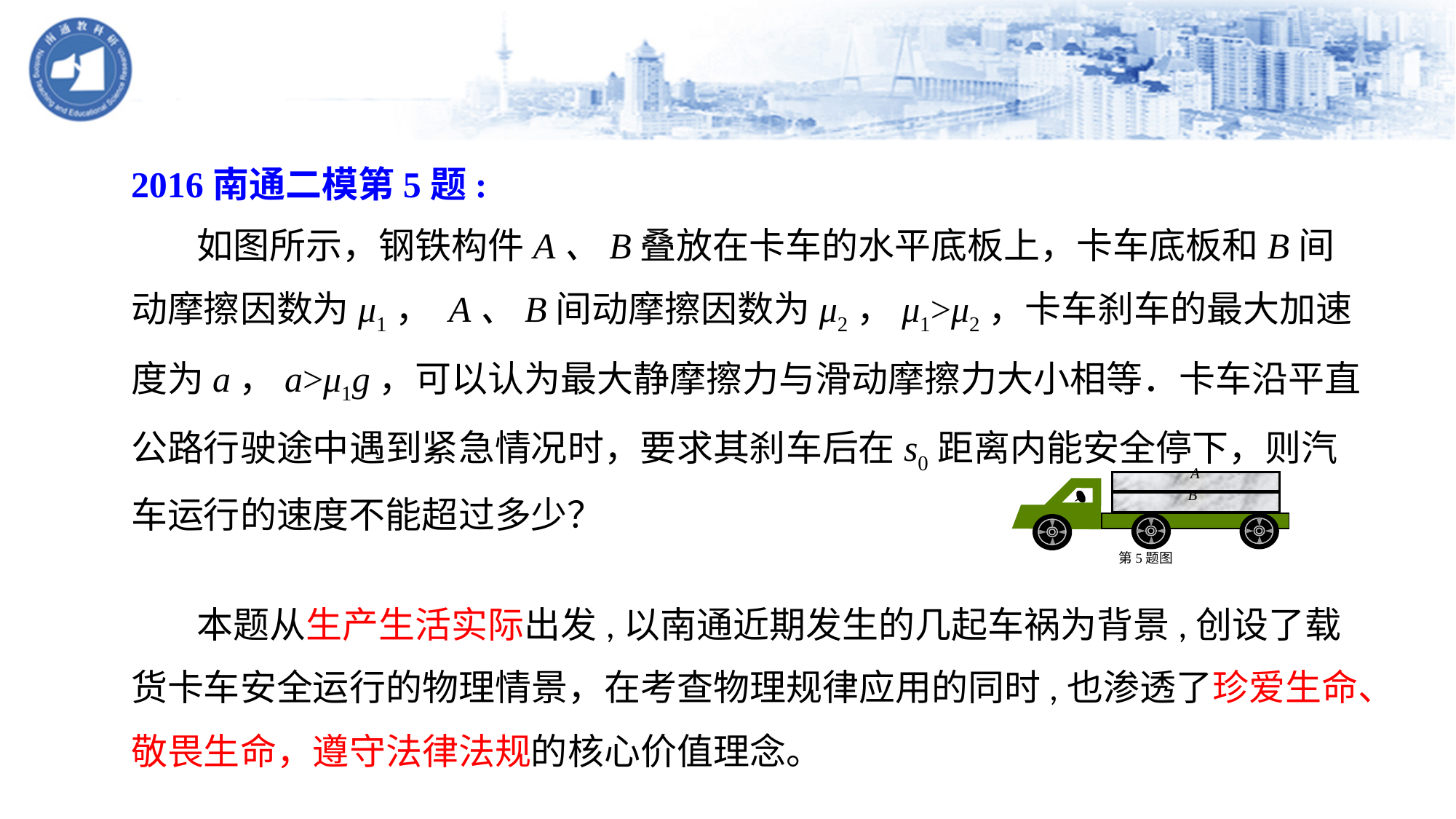

2016南通二模第5题:
       如图所示，钢铁构件A、B叠放在卡车的水平底板上，卡车底板和B间动摩擦因数为μ1， A、B间动摩擦因数为μ2，μ1>μ2，卡车刹车的最大加速度为a，a>μ1g，可以认为最大静摩擦力与滑动摩擦力大小相等．卡车沿平直公路行驶途中遇到紧急情况时，要求其刹车后在s0距离内能安全停下，则汽车运行的速度不能超过多少？
A

B

第5题图
       本题从生产生活实际出发,以南通近期发生的几起车祸为背景,创设了载货卡车安全运行的物理情景，在考查物理规律应用的同时,也渗透了珍爱生命、敬畏生命，遵守法律法规的核心价值理念。